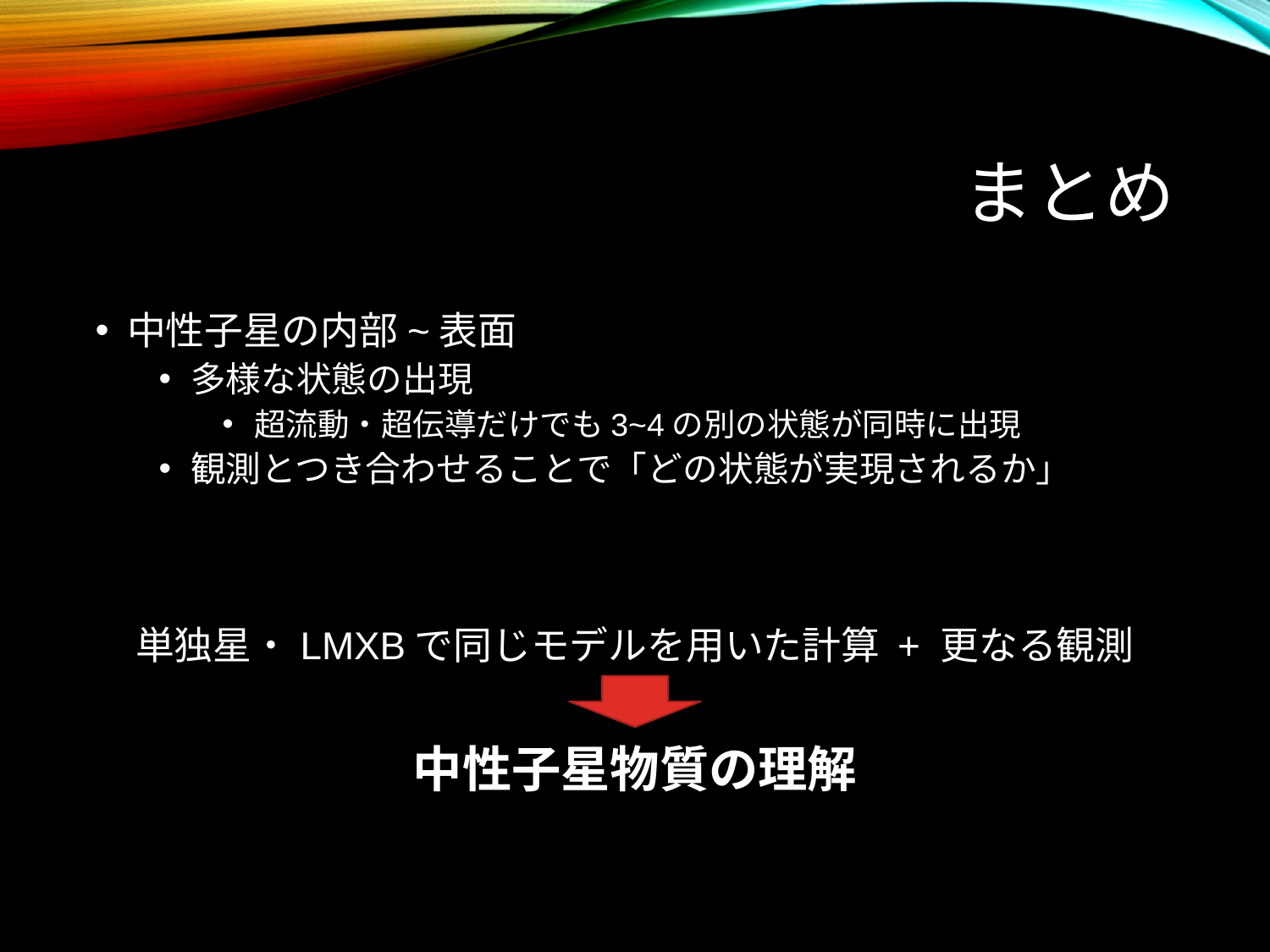

# まとめ
中性子星の内部~表面
多様な状態の出現
超流動・超伝導だけでも3~4の別の状態が同時に出現
観測とつき合わせることで「どの状態が実現されるか」

単独星・LMXBで同じモデルを用いた計算 + 更なる観測

中性子星物質の理解